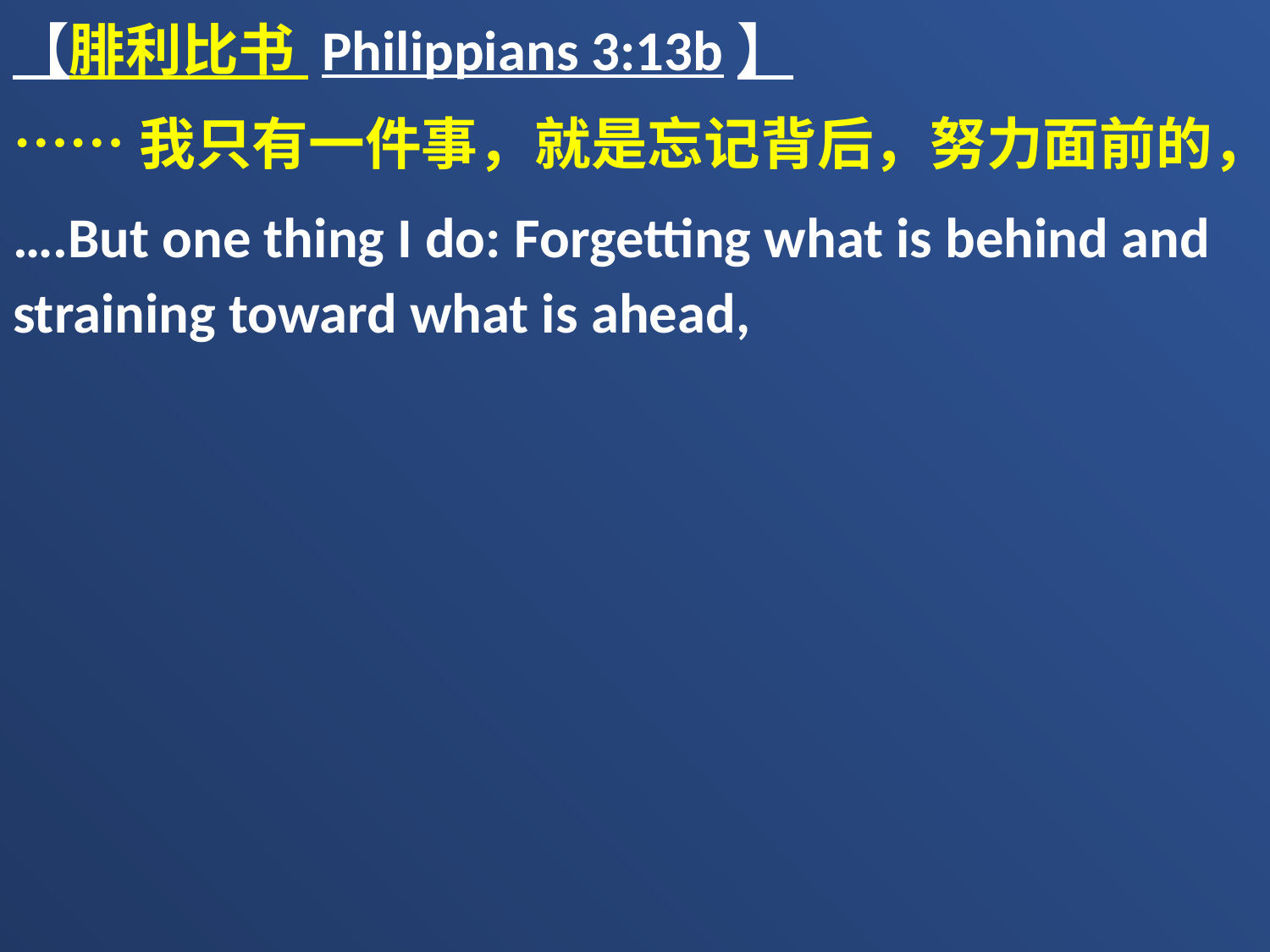

【腓利比书 Philippians 3:13b】
……我只有一件事，就是忘记背后，努力面前的，
….But one thing I do: Forgetting what is behind and straining toward what is ahead,